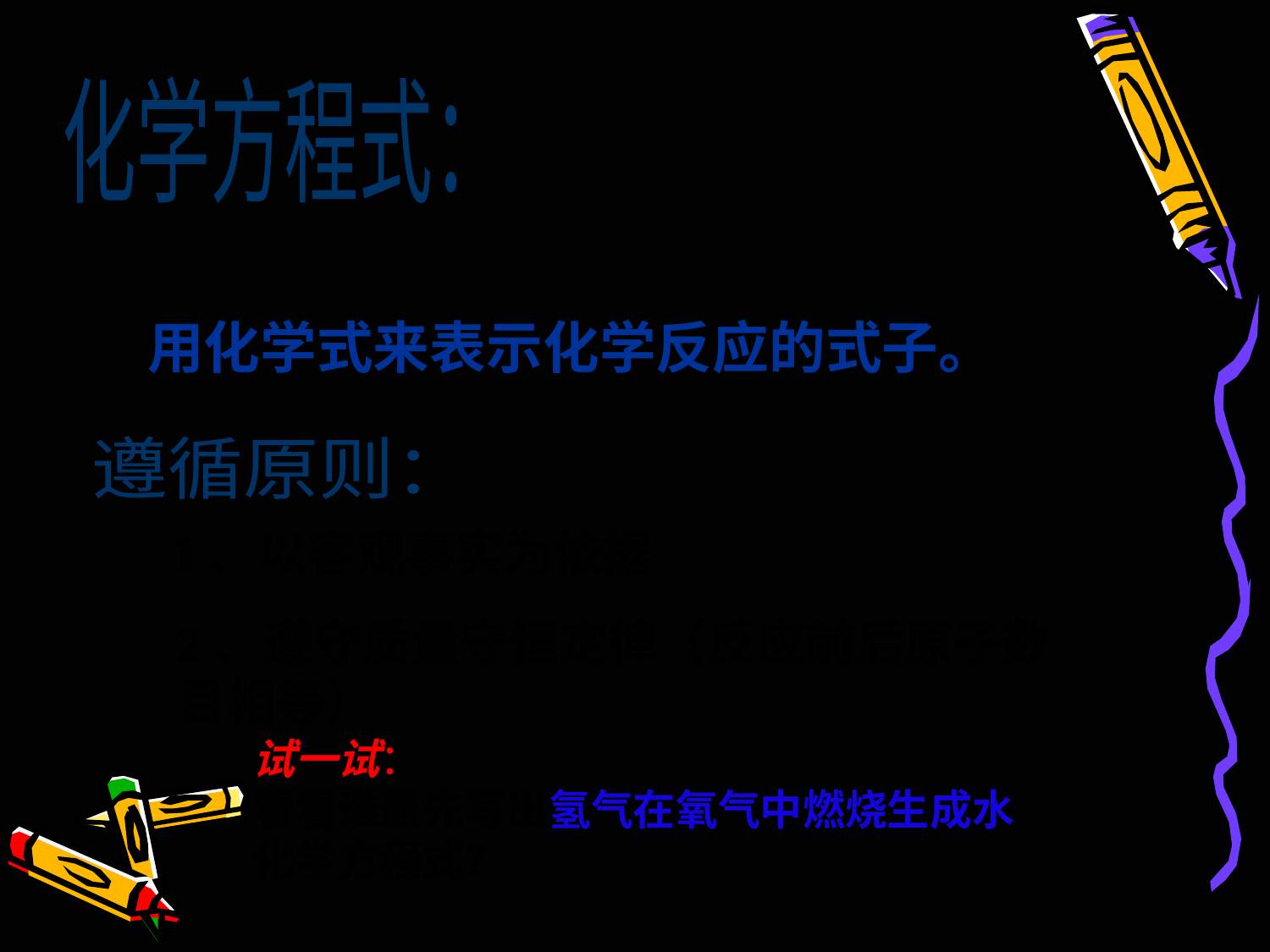

化学方程式：
用化学式来表示化学反应的式子。
遵循原则：
  1、以客观事实为依据
2、遵守质量守恒定律（反应前后原子数目相等）
           试一试：
           看看谁最先写出氢气在氧气中燃烧生成水
           化学方程式？